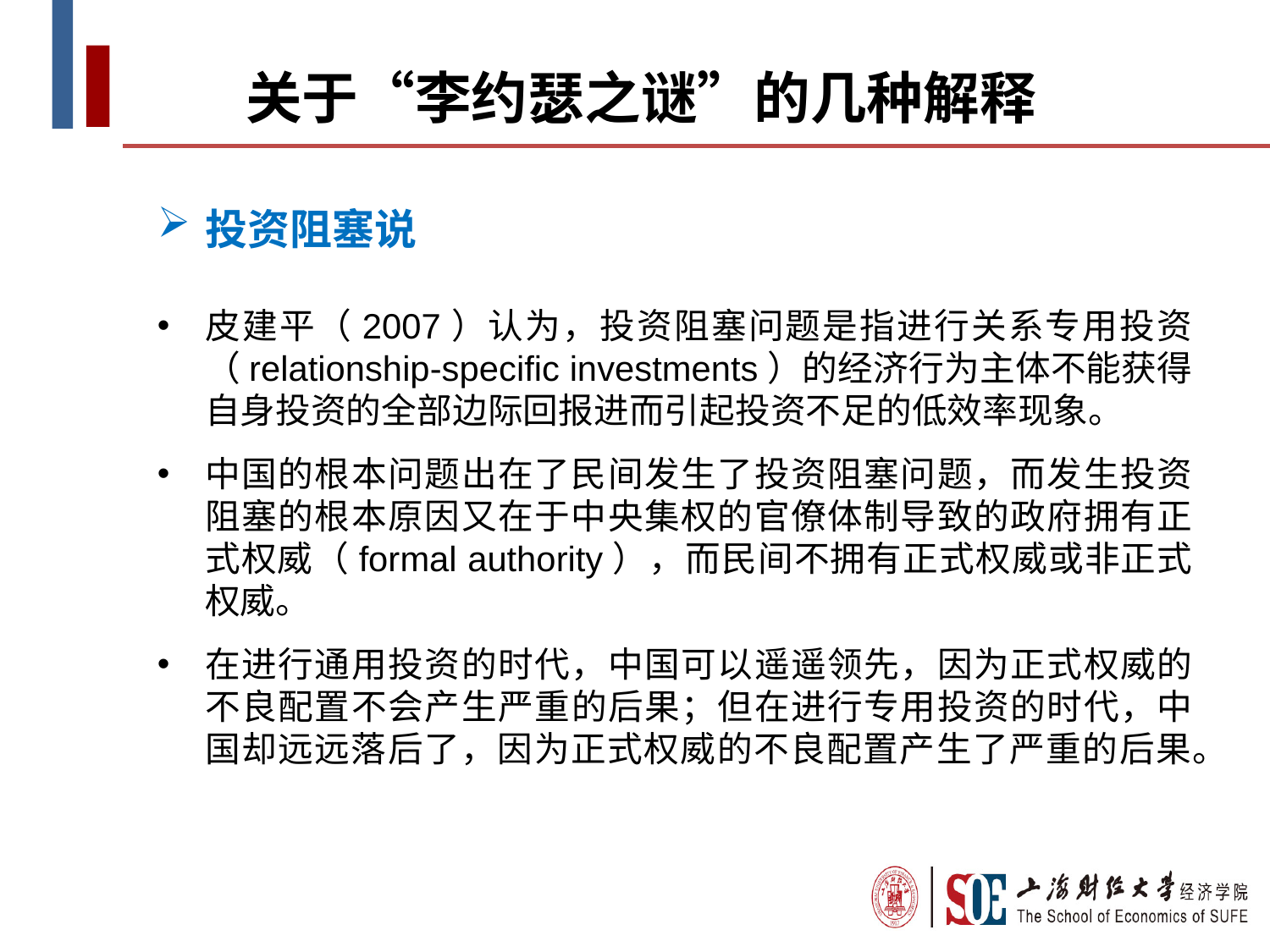

关于“李约瑟之谜”的几种解释
投资阻塞说

皮建平（2007）认为，投资阻塞问题是指进行关系专用投资（relationship-specific investments）的经济行为主体不能获得自身投资的全部边际回报进而引起投资不足的低效率现象。
中国的根本问题出在了民间发生了投资阻塞问题，而发生投资阻塞的根本原因又在于中央集权的官僚体制导致的政府拥有正式权威（formal authority），而民间不拥有正式权威或非正式权威。
在进行通用投资的时代，中国可以遥遥领先，因为正式权威的不良配置不会产生严重的后果；但在进行专用投资的时代，中国却远远落后了，因为正式权威的不良配置产生了严重的后果。